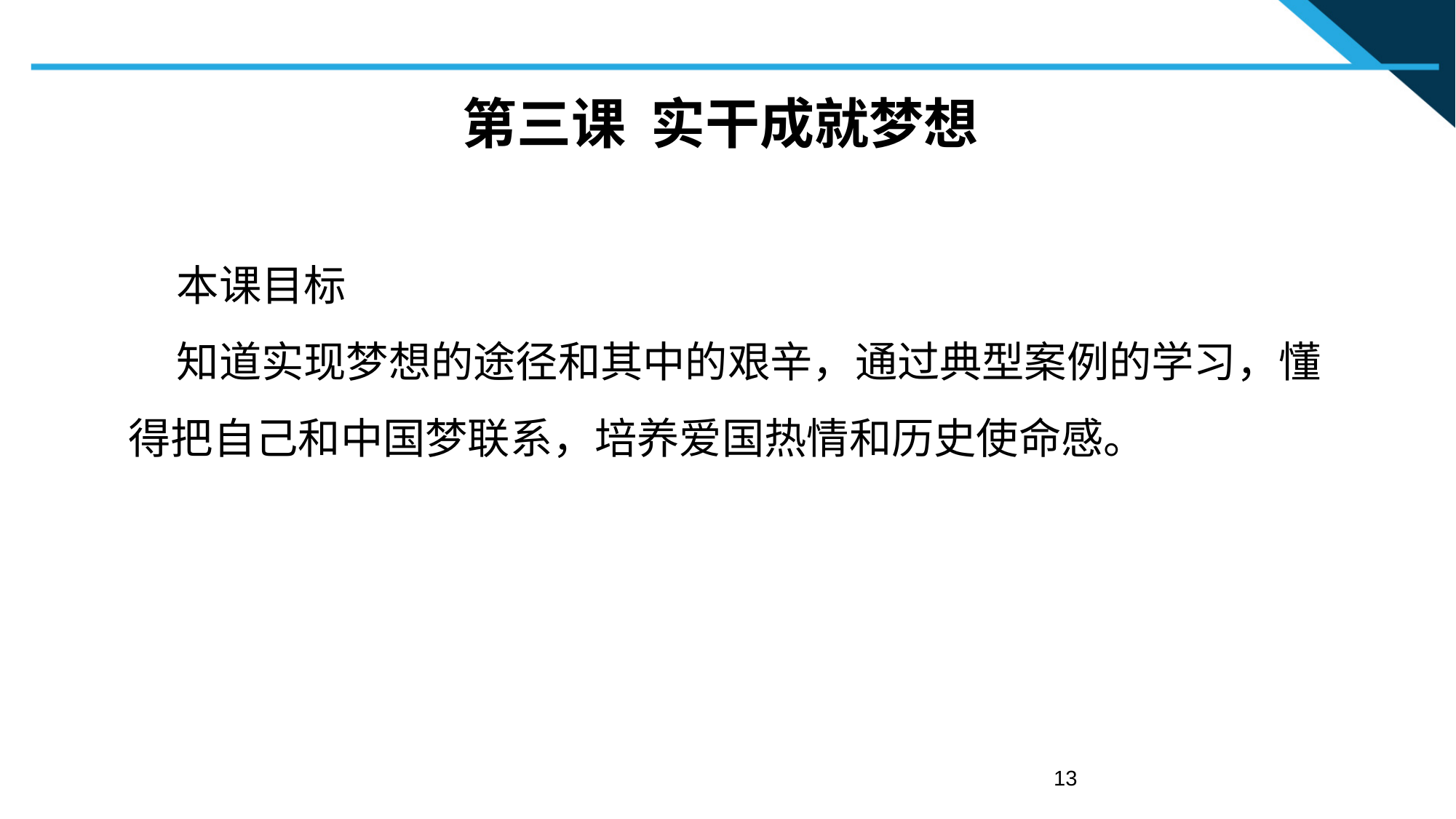

# 第三课  实干成就梦想
    本课目标
    知道实现梦想的途径和其中的艰辛，通过典型案例的学习，懂得把自己和中国梦联系，培养爱国热情和历史使命感。

13